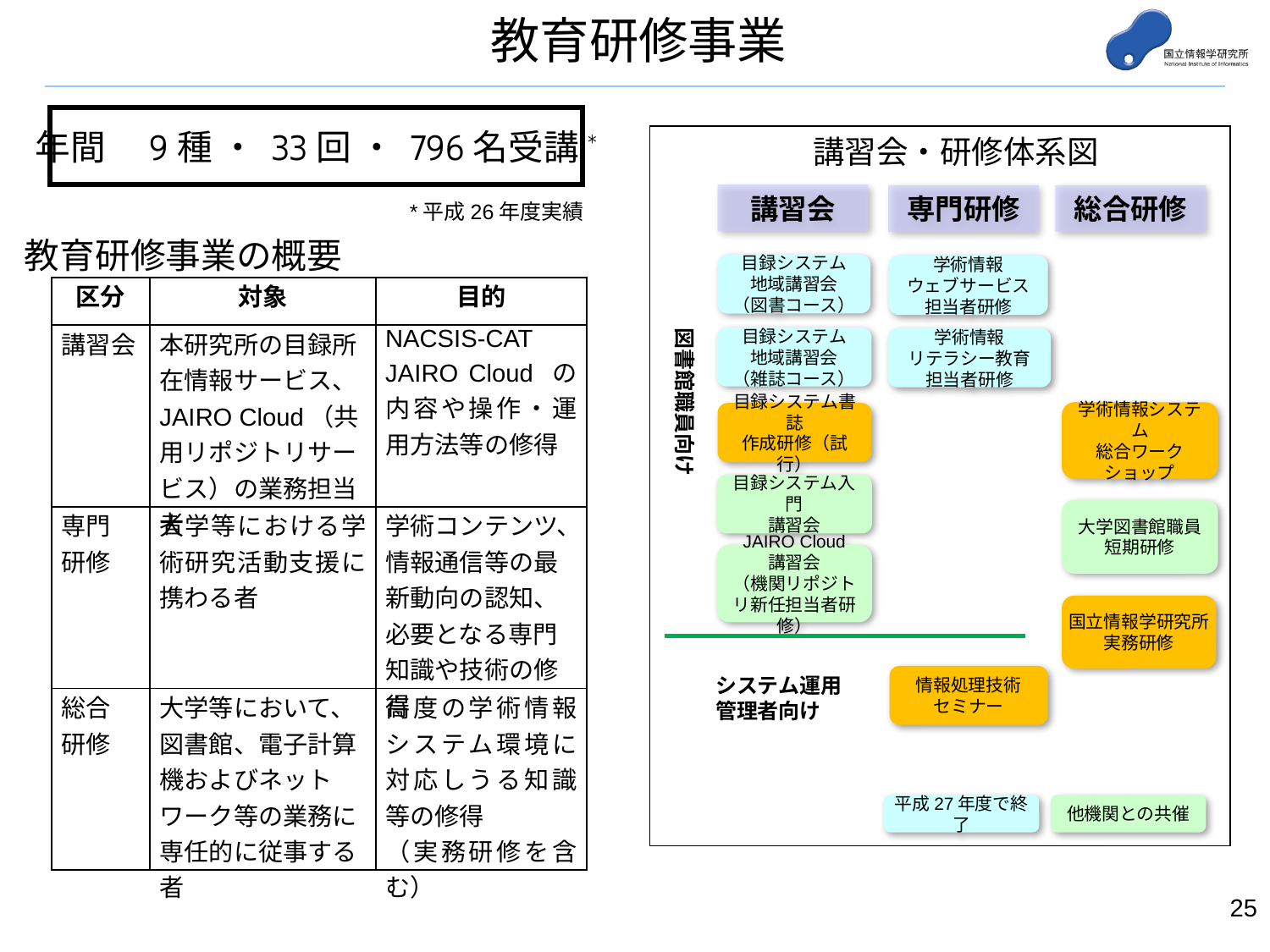

教育研修事業
年間　9種 ・ 33回 ・ 796名受講*
　講習会・研修体系図
講習会
専門研修
総合研修
目録システム
地域講習会
（図書コース）
学術情報
ウェブサービス
担当者研修
図書館職員向け
目録システム
地域講習会
（雑誌コース）
学術情報
リテラシー教育
担当者研修
学術情報システム
総合ワークショップ
目録システム書誌
作成研修（試行）
目録システム入門
講習会
大学図書館職員
短期研修
JAIRO Cloud
講習会
（機関リポジトリ新任担当者研修）
国立情報学研究所
実務研修
システム運用
管理者向け
情報処理技術
セミナー
平成27年度で終了
他機関との共催
*平成26年度実績
教育研修事業の概要
| 区分 | 対象 | 目的 |
| --- | --- | --- |
| 講習会 | 本研究所の目録所在情報サービス、JAIRO Cloud（共用リポジトリサービス）の業務担当者 | NACSIS-CAT JAIRO Cloud の内容や操作・運用方法等の修得 |
| 専門 研修 | 大学等における学術研究活動支援に携わる者 | 学術コンテンツ、情報通信等の最新動向の認知、必要となる専門知識や技術の修得 |
| 総合 研修 | 大学等において、図書館、電子計算機およびネットワーク等の業務に専任的に従事する者 | 高度の学術情報システム環境に対応しうる知識等の修得 （実務研修を含む） |
25
25